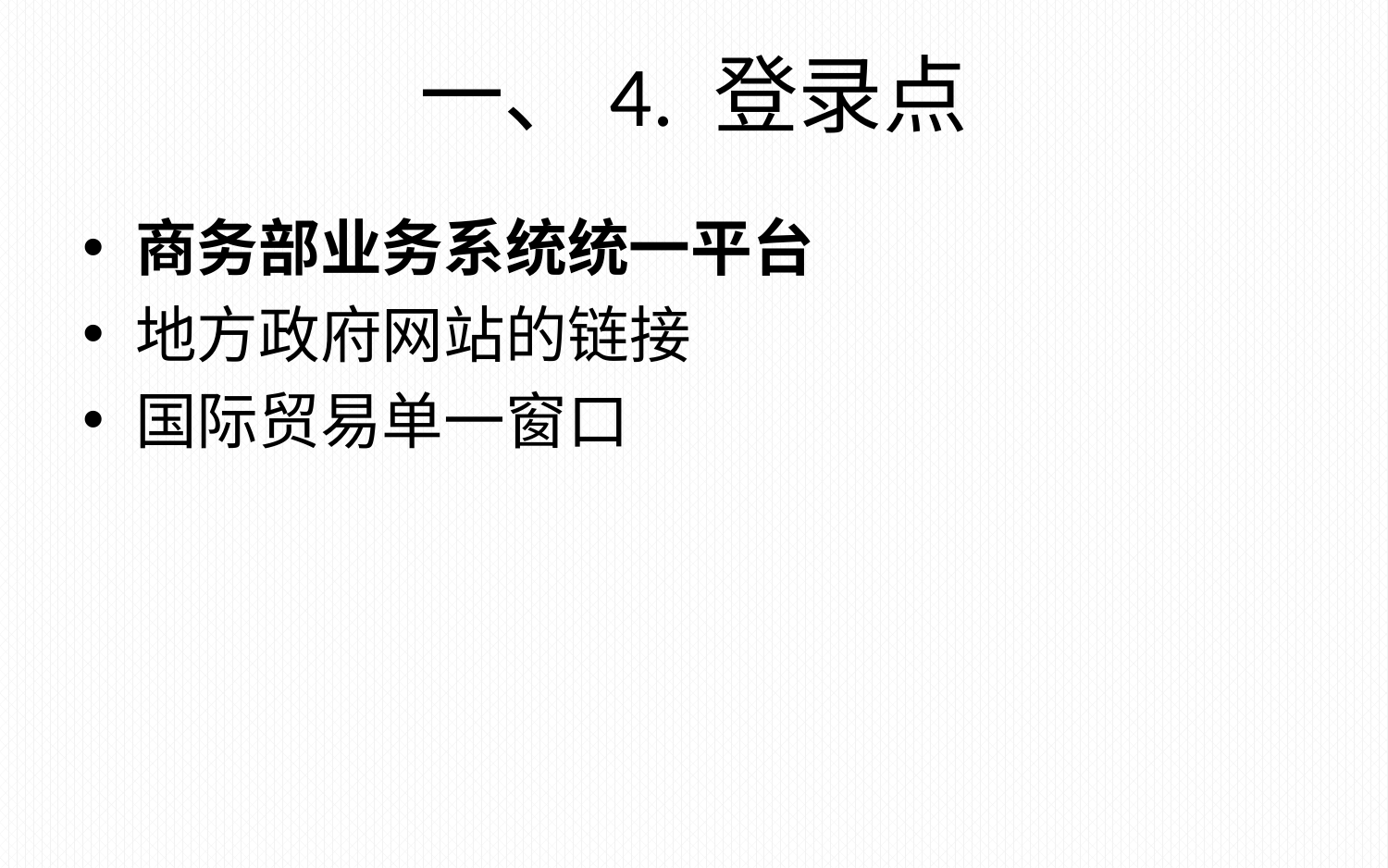

# 一、4. 登录点
商务部业务系统统一平台
地方政府网站的链接
国际贸易单一窗口